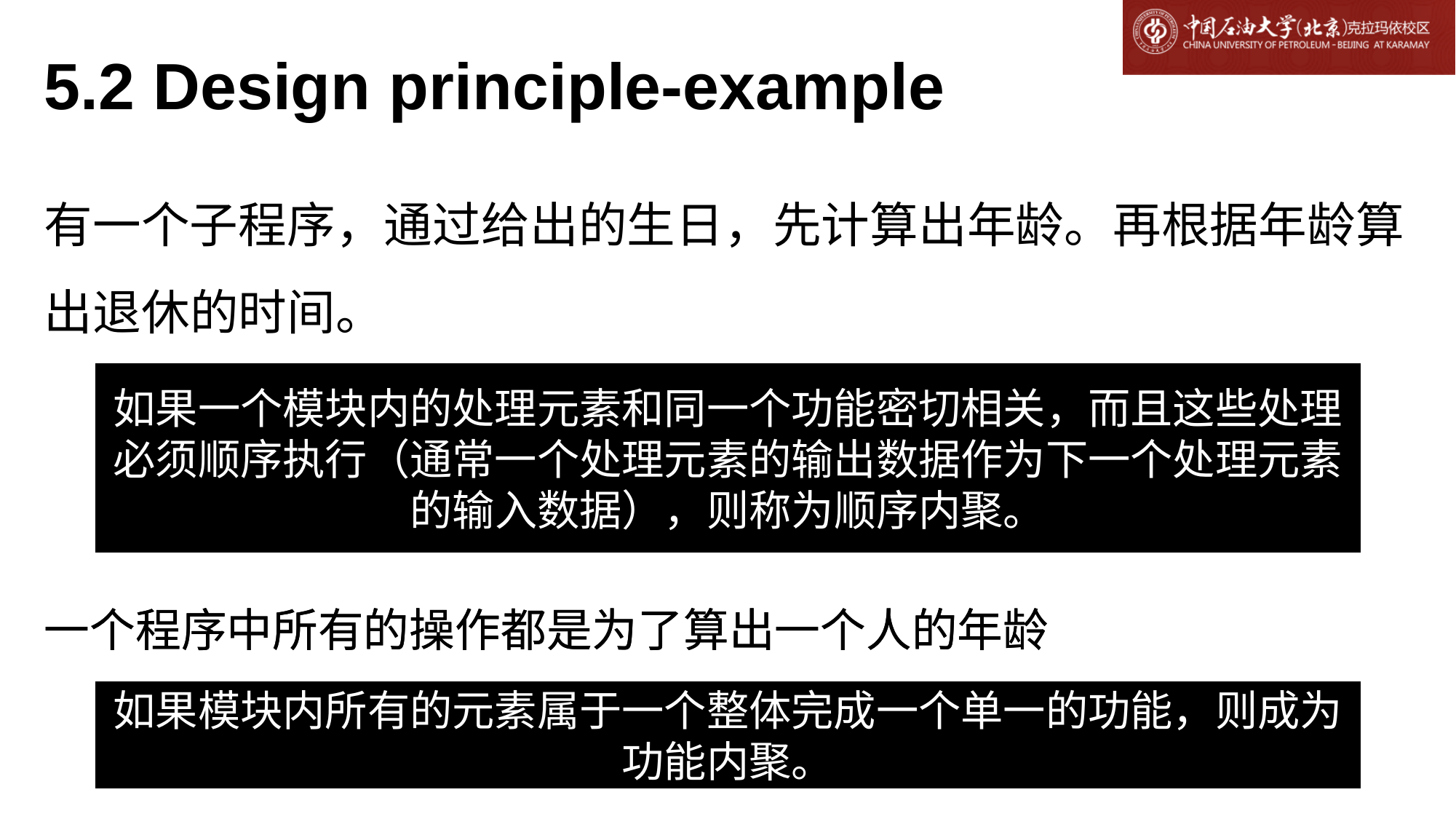

# 5.2 Design principle-example
有一个子程序，通过给出的生日，先计算出年龄。再根据年龄算出退休的时间。
如果一个模块内的处理元素和同一个功能密切相关，而且这些处理必须顺序执行（通常一个处理元素的输出数据作为下一个处理元素的输入数据），则称为顺序内聚。
一个程序中所有的操作都是为了算出一个人的年龄
一个程序中所有的操作都是为了算出一个人的年龄
如果模块内所有的元素属于一个整体完成一个单一的功能，则成为功能内聚。